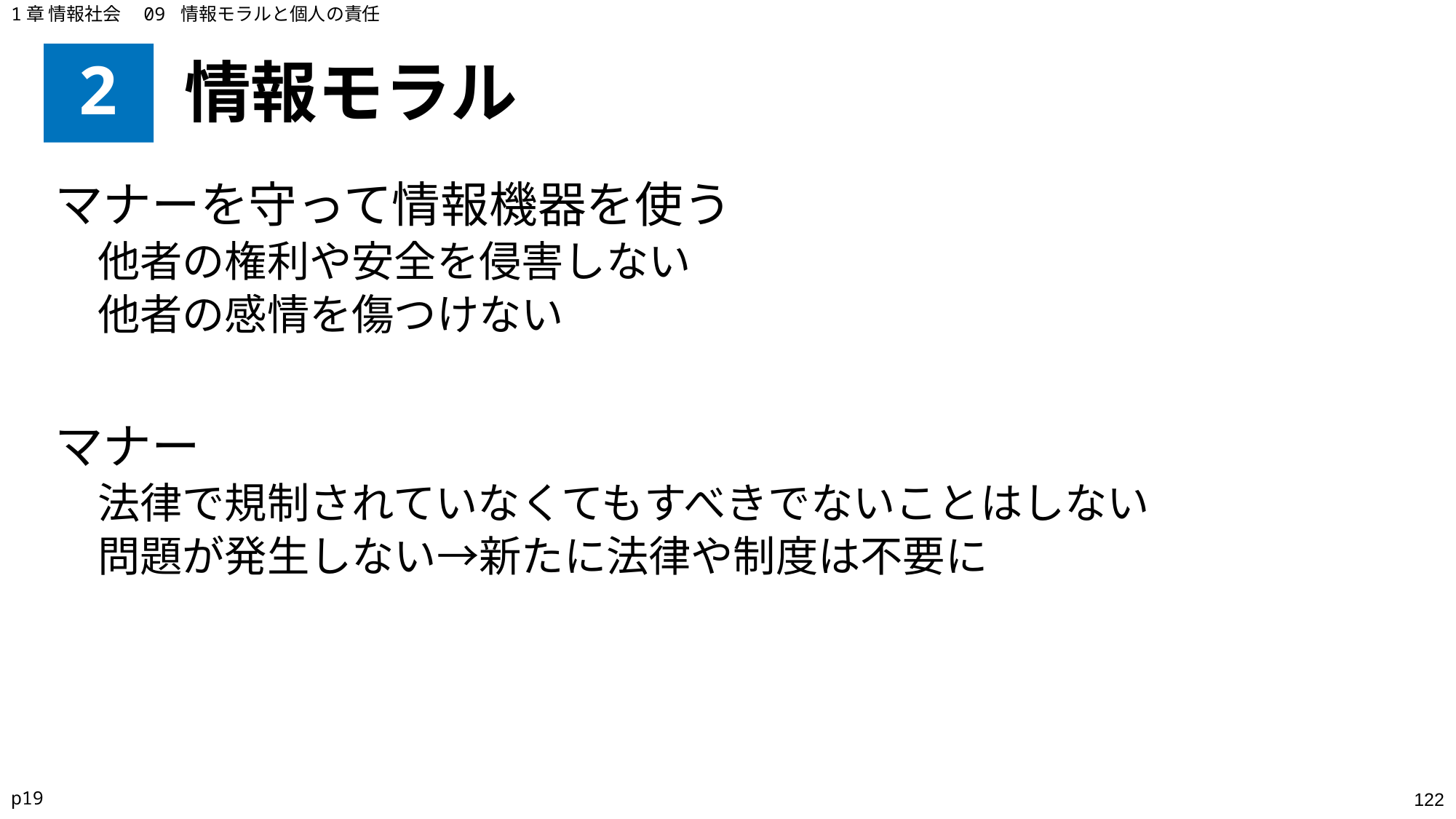

1章 情報社会　09 情報モラルと個人の責任

# 2
情報モラル
マナーを守って情報機器を使う
他者の権利や安全を侵害しない
他者の感情を傷つけない

マナー
法律で規制されていなくてもすべきでないことはしない
問題が発生しない→新たに法律や制度は不要に
p19
122